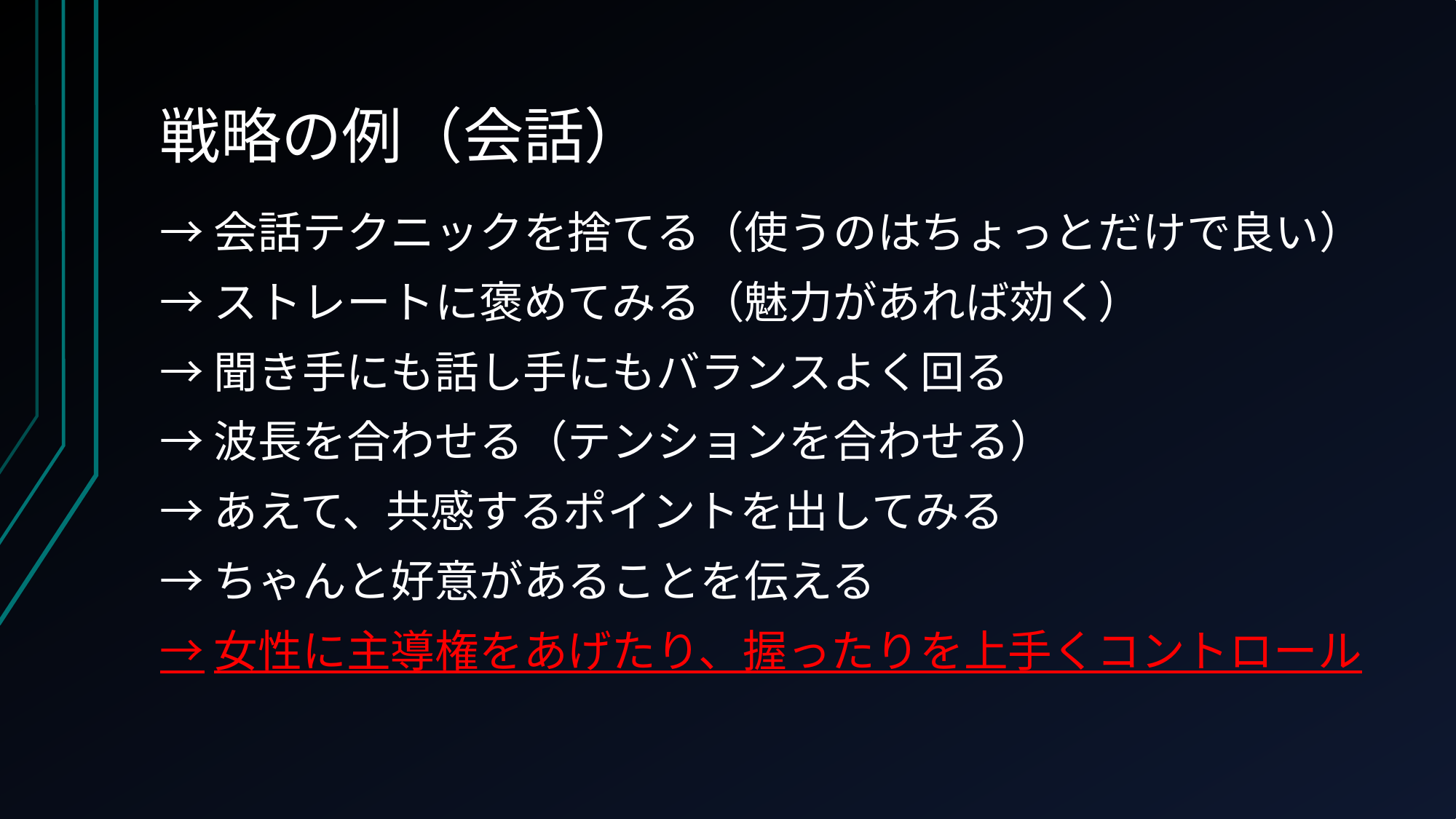

# 戦略の例（会話）
→会話テクニックを捨てる（使うのはちょっとだけで良い）
→ストレートに褒めてみる（魅力があれば効く）
→聞き手にも話し手にもバランスよく回る
→波長を合わせる（テンションを合わせる）
→あえて、共感するポイントを出してみる
→ちゃんと好意があることを伝える
→女性に主導権をあげたり、握ったりを上手くコントロール